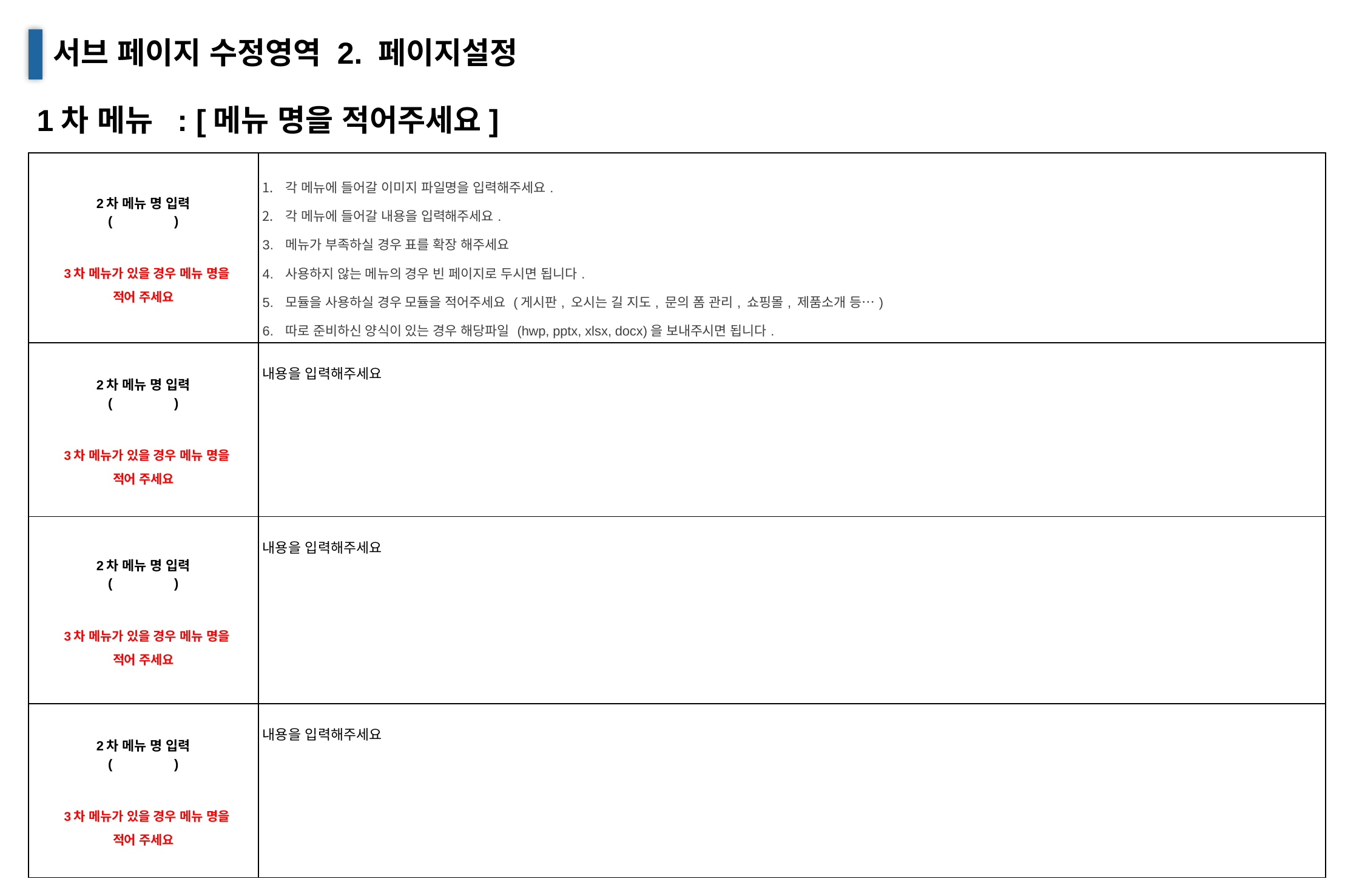

서브 페이지 수정영역 2. 페이지설정
1차 메뉴  : [메뉴 명을 적어주세요]
| 2차 메뉴 명 입력 ( ) (3차 메뉴가 있을 경우 메뉴 명을 적어 주세요 | 각 메뉴에 들어갈 이미지 파일명을 입력해주세요. 각 메뉴에 들어갈 내용을 입력해주세요. 메뉴가 부족하실 경우 표를 확장 해주세요 사용하지 않는 메뉴의 경우 빈 페이지로 두시면 됩니다. 모듈을 사용하실 경우 모듈을 적어주세요 (게시판, 오시는 길 지도, 문의 폼 관리, 쇼핑몰, 제품소개 등…) 따로 준비하신 양식이 있는 경우 해당파일 (hwp, pptx, xlsx, docx)을 보내주시면 됩니다. |
| --- | --- |
| 2차 메뉴 명 입력 ( ) (3차 메뉴가 있을 경우 메뉴 명을 적어 주세요 | 내용을 입력해주세요 |
| 2차 메뉴 명 입력 ( ) (3차 메뉴가 있을 경우 메뉴 명을 적어 주세요 | 내용을 입력해주세요 |
| 2차 메뉴 명 입력 ( ) (3차 메뉴가 있을 경우 메뉴 명을 적어 주세요 | 내용을 입력해주세요 |